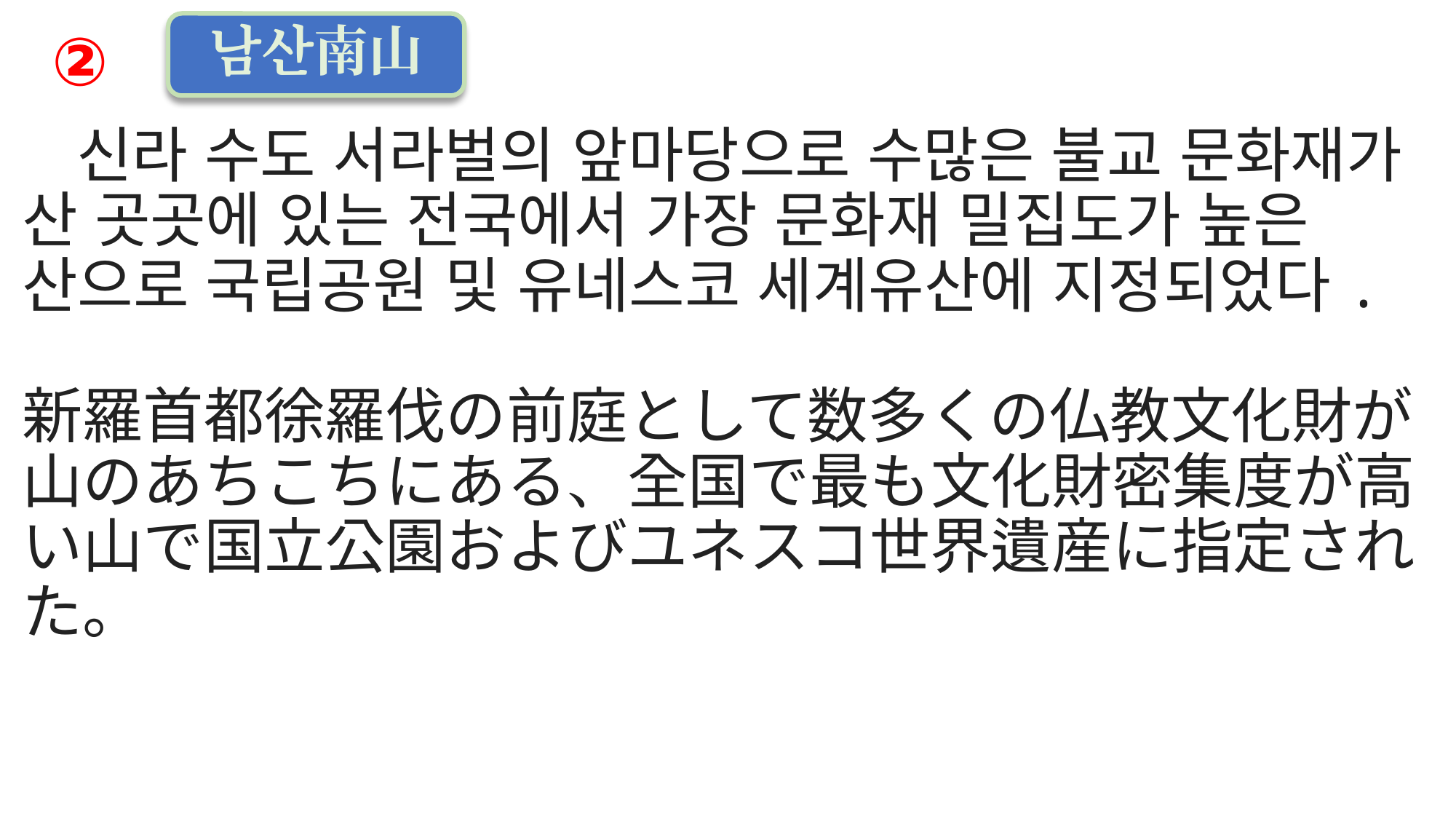

# ②
남산南山

　신라 수도 서라벌의 앞마당으로 수많은 불교 문화재가 산 곳곳에 있는 전국에서 가장 문화재 밀집도가 높은 산으로 국립공원 및 유네스코 세계유산에 지정되었다.

新羅首都徐羅伐の前庭として数多くの仏教文化財が山のあちこちにある、全国で最も文化財密集度が高い山で国立公園およびユネスコ世界遺産に指定された。